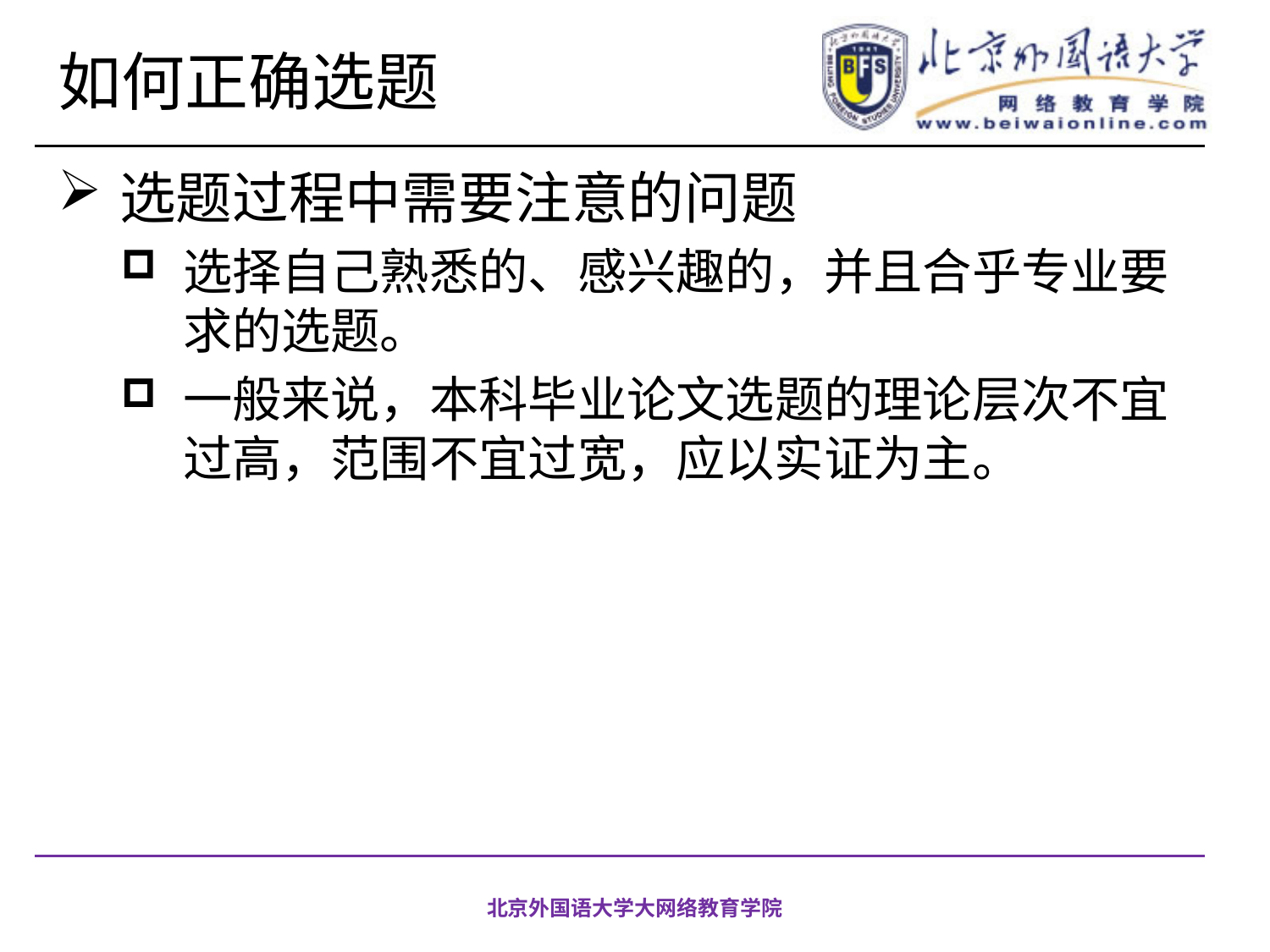

# 如何正确选题
选题过程中需要注意的问题
选择自己熟悉的、感兴趣的，并且合乎专业要求的选题。
一般来说，本科毕业论文选题的理论层次不宜过高，范围不宜过宽，应以实证为主。

北京外国语大学大网络教育学院
9